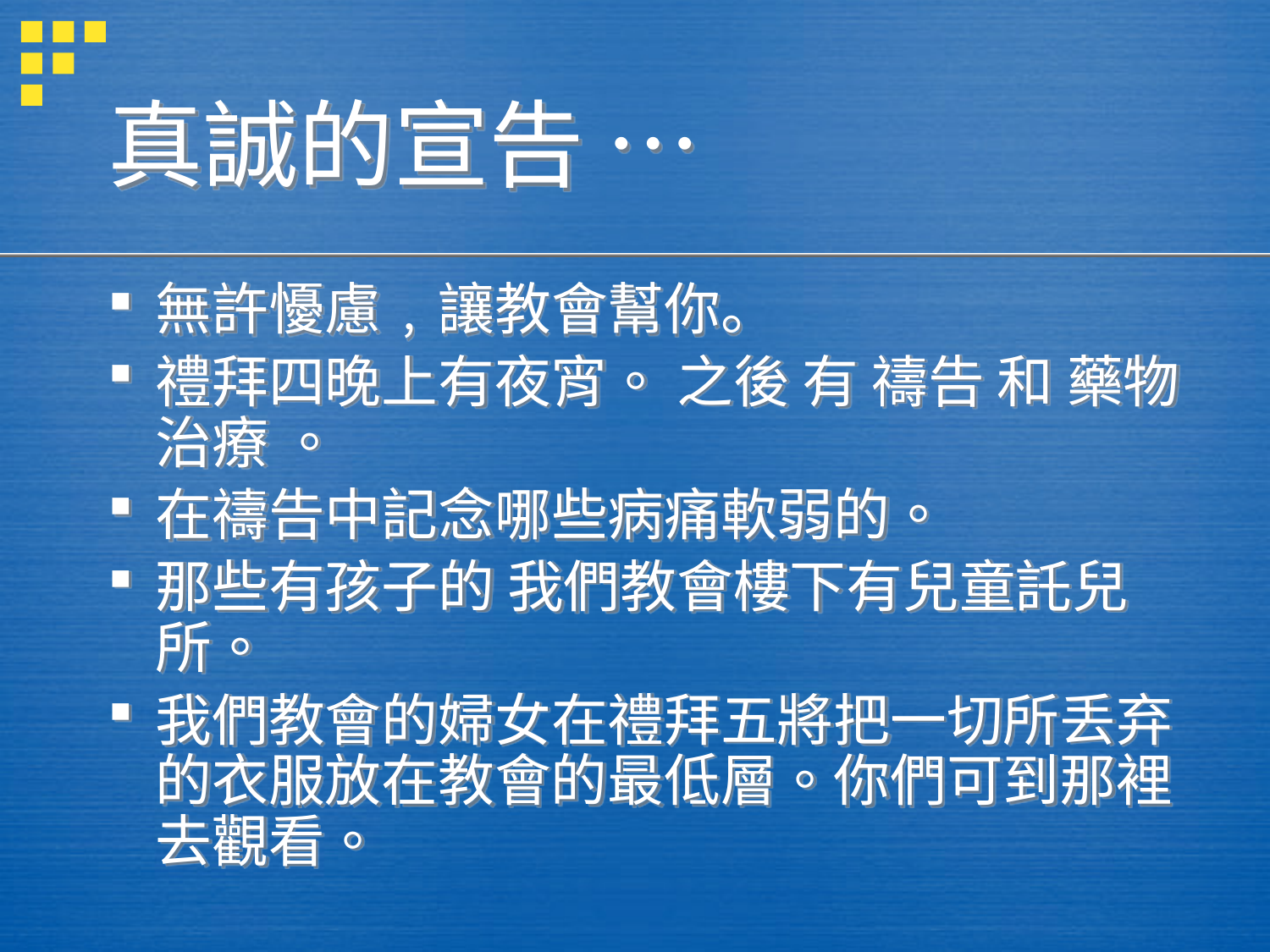

# 真誠的宣告 …
無許懮慮﹐讓教會幫你。
禮拜四晚上有夜宵。 之後 有 禱告 和 藥物 治療 。
在禱告中記念哪些病痛軟弱的。
那些有孩子的 我們教會樓下有兒童託兒所。
我們教會的婦女在禮拜五將把一切所丢弃的衣服放在教會的最低層。你們可到那裡去觀看。